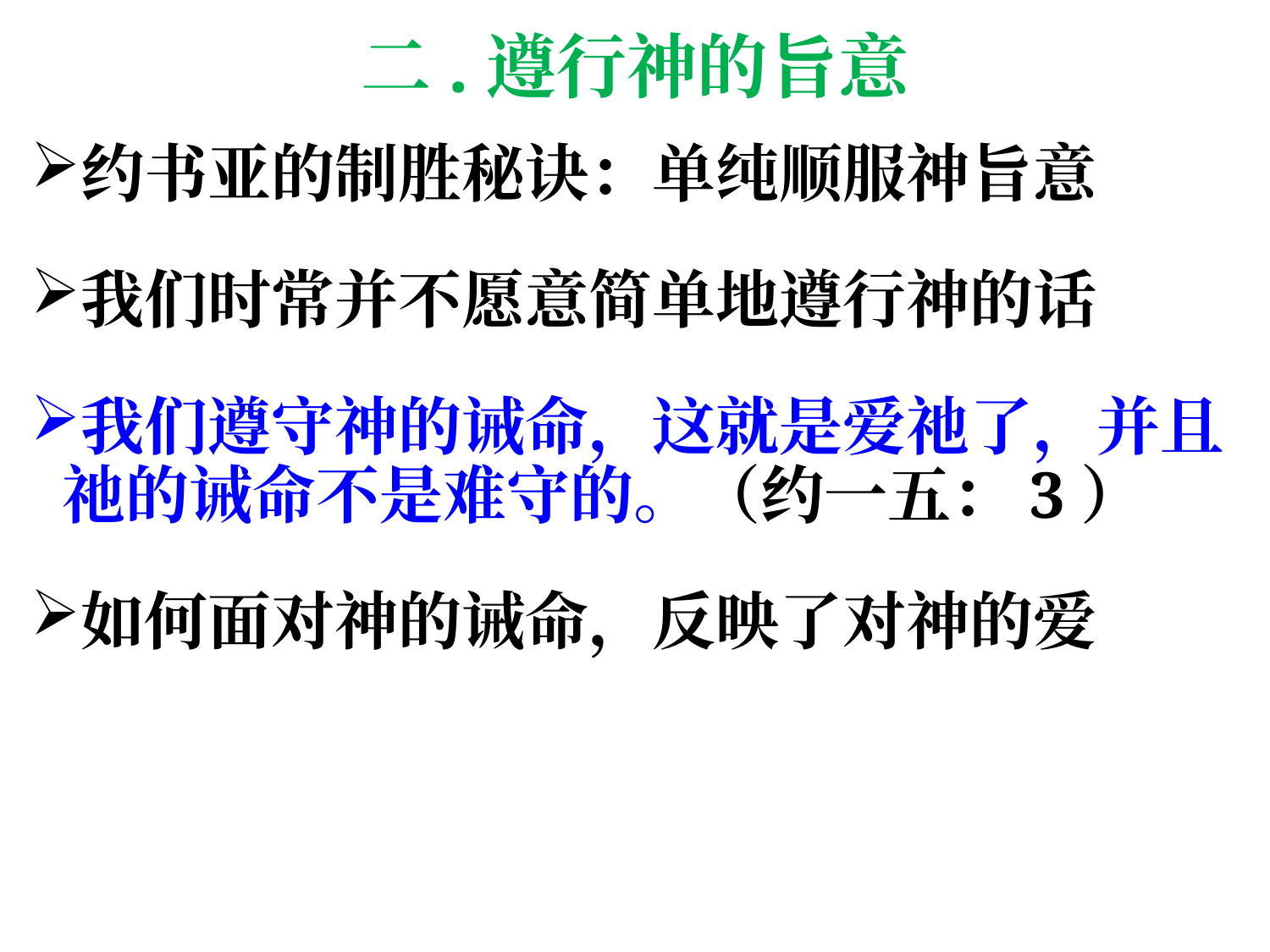

# 二.遵行神的旨意
约书亚的制胜秘诀：单纯顺服神旨意

我们时常并不愿意简单地遵行神的话

我们遵守神的诫命，这就是爱祂了，并且祂的诫命不是难守的。（约一五：3）

如何面对神的诫命，反映了对神的爱